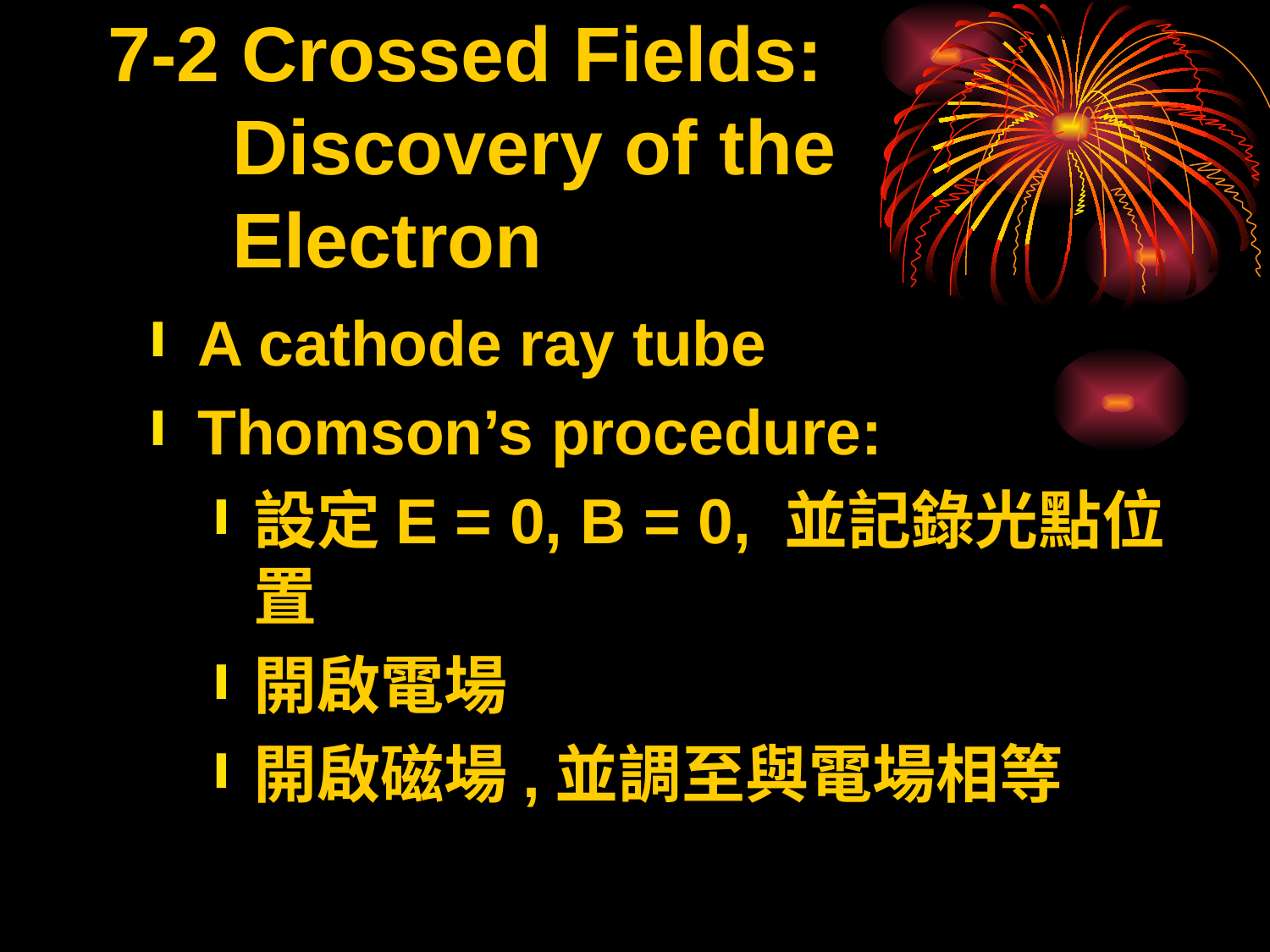

# 7-2 Crossed Fields: Discovery of the Electron
A cathode ray tube
Thomson’s procedure:
設定E = 0, B = 0, 並記錄光點位置
開啟電場
開啟磁場,並調至與電場相等